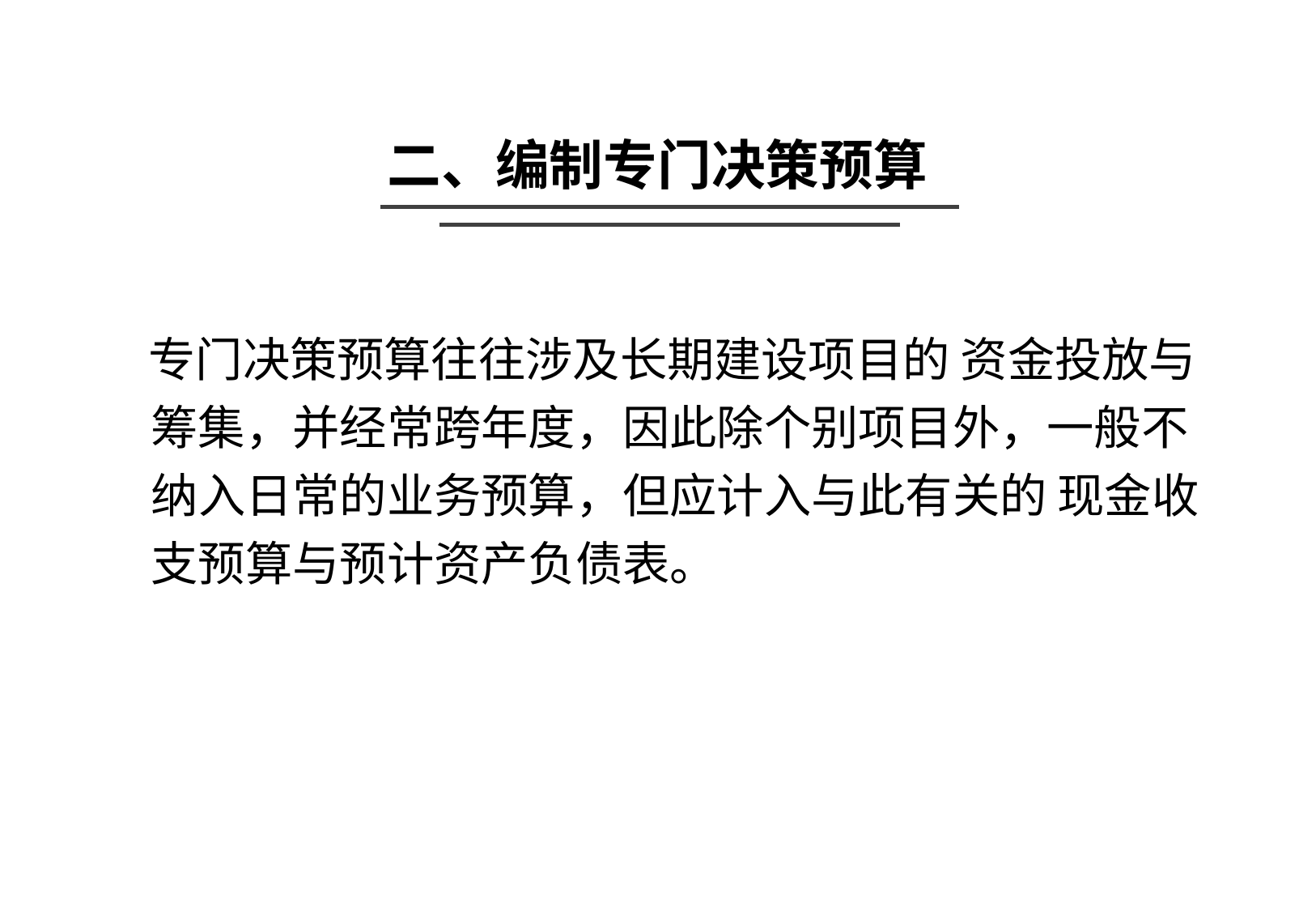

二、编制专门决策预算
   专门决策预算往往涉及长期建设项目的 资金投放与筹集，并经常跨年度，因此除个别项目外，一般不纳入日常的业务预算，但应计入与此有关的 现金收支预算与预计资产负债表。